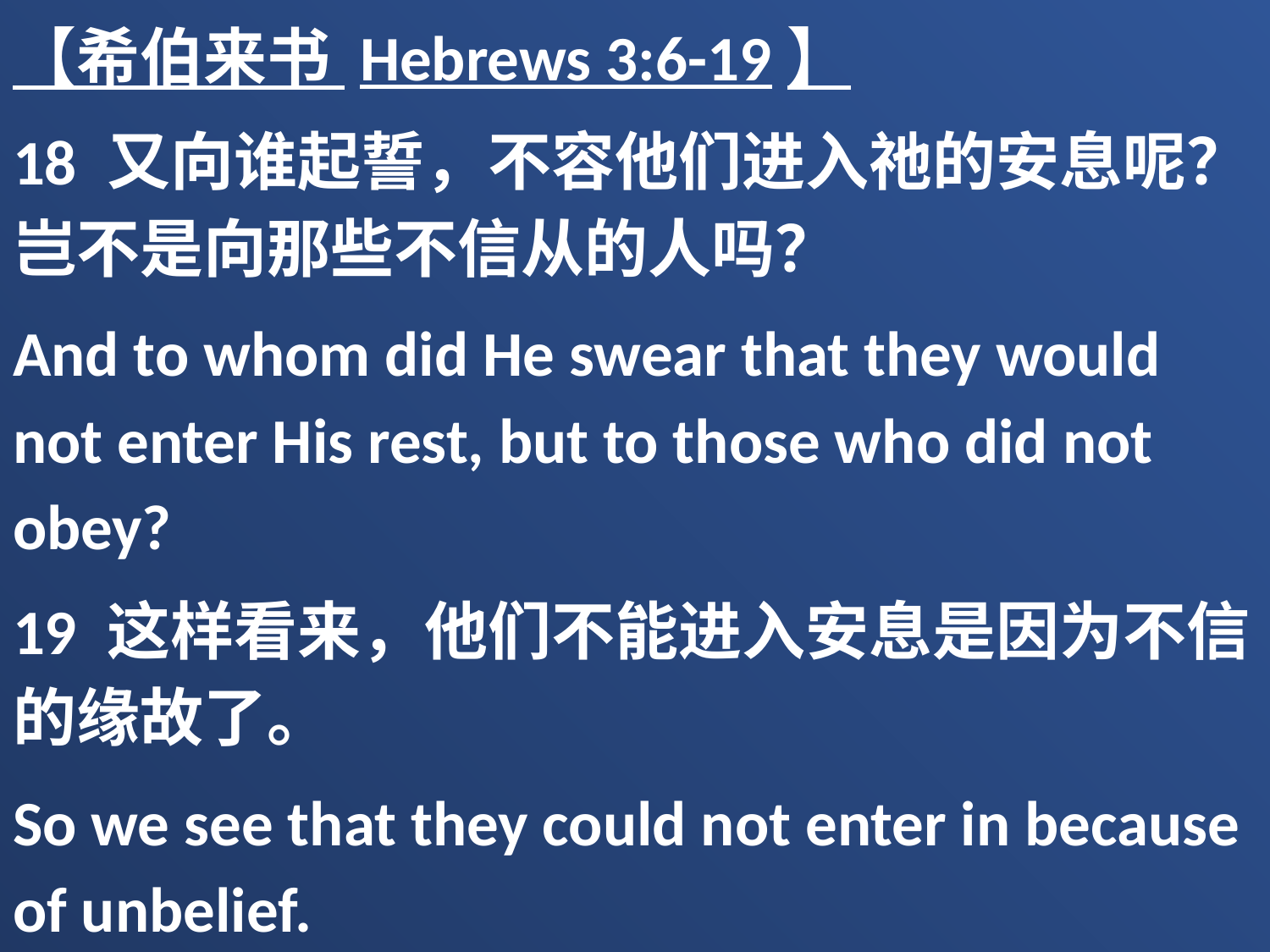

【希伯来书 Hebrews 3:6-19】
18 又向谁起誓，不容他们进入祂的安息呢？岂不是向那些不信从的人吗？
And to whom did He swear that they would not enter His rest, but to those who did not obey?
19 这样看来，他们不能进入安息是因为不信的缘故了。
So we see that they could not enter in because of unbelief.